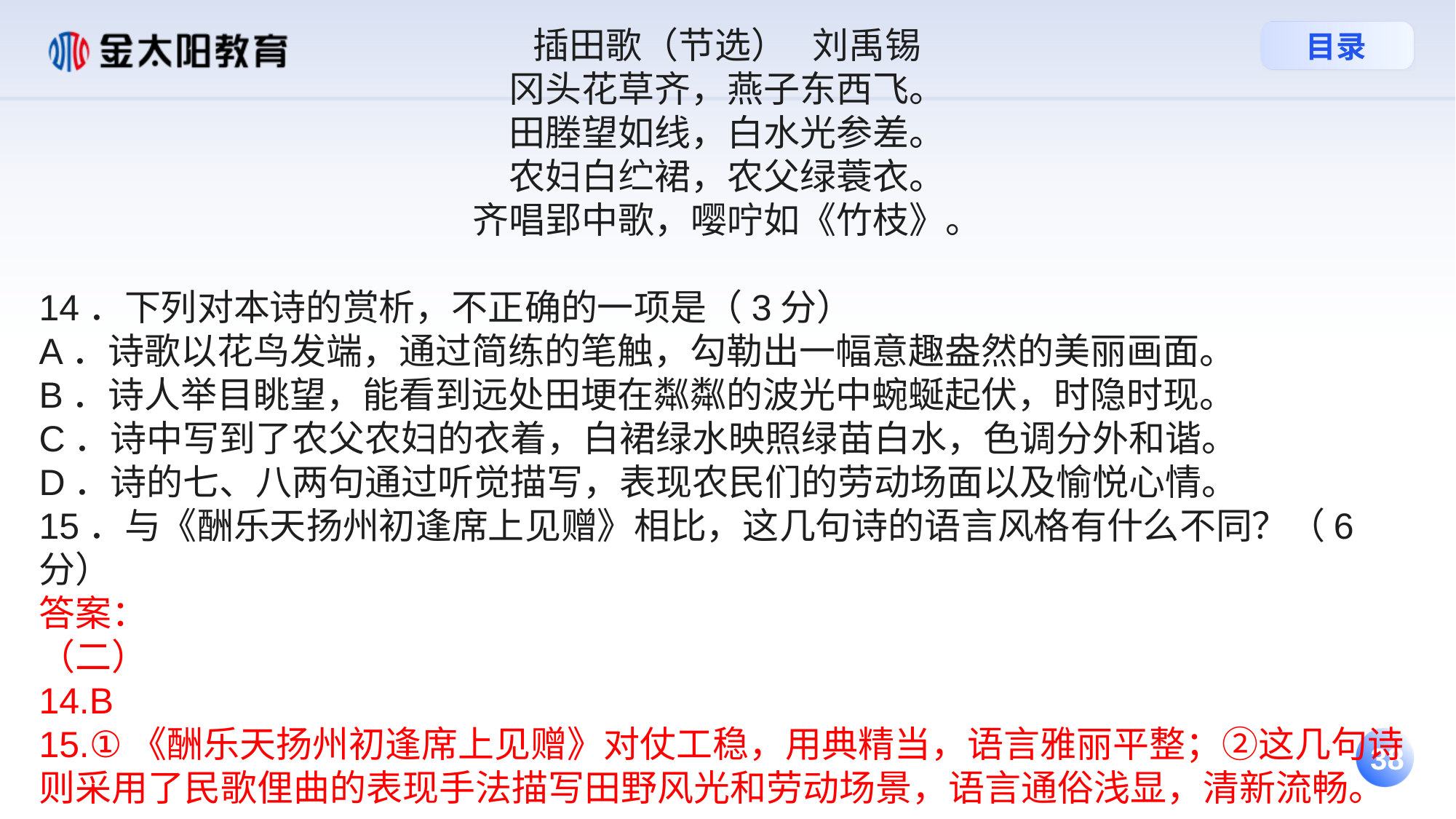

插田歌（节选）   刘禹锡
冈头花草齐，燕子东西飞。
田塍望如线，白水光参差。
农妇白纻裙，农父绿蓑衣。
齐唱郢中歌，嘤咛如《竹枝》。

14．下列对本诗的赏析，不正确的一项是（3分）
A．诗歌以花鸟发端，通过简练的笔触，勾勒出一幅意趣盎然的美丽画面。
B．诗人举目眺望，能看到远处田埂在粼粼的波光中蜿蜒起伏，时隐时现。
C．诗中写到了农父农妇的衣着，白裙绿水映照绿苗白水，色调分外和谐。
D．诗的七、八两句通过听觉描写，表现农民们的劳动场面以及愉悦心情。
15．与《酬乐天扬州初逢席上见赠》相比，这几句诗的语言风格有什么不同？（6分）
答案：
（二）
14.B
15.①《酬乐天扬州初逢席上见赠》对仗工稳，用典精当，语言雅丽平整；②这几句诗则采用了民歌俚曲的表现手法描写田野风光和劳动场景，语言通俗浅显，清新流畅。